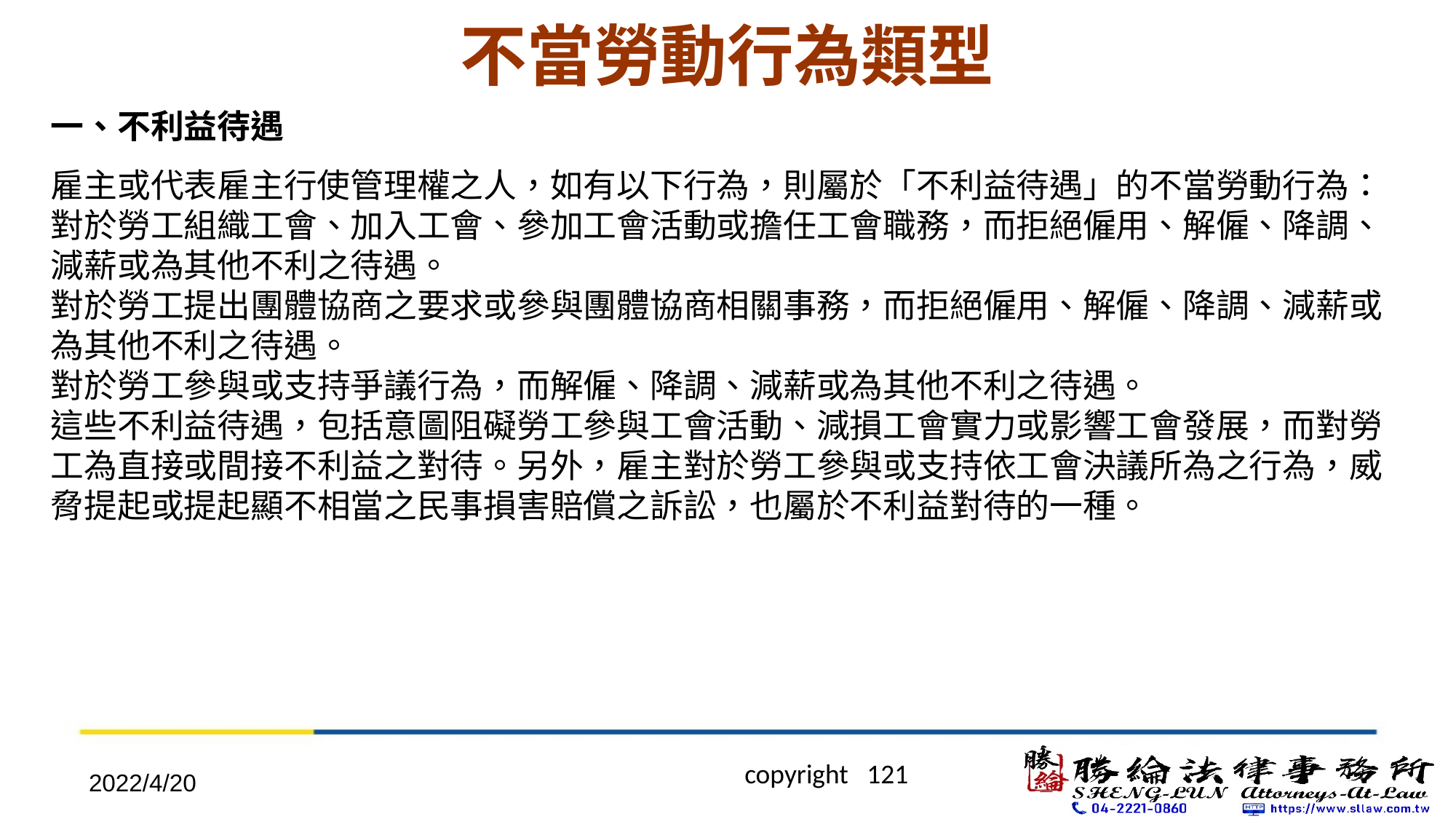

# 不當勞動行為類型
一、不利益待遇

雇主或代表雇主行使管理權之人，如有以下行為，則屬於「不利益待遇」的不當勞動行為：
對於勞工組織工會、加入工會、參加工會活動或擔任工會職務，而拒絕僱用、解僱、降調、減薪或為其他不利之待遇。
對於勞工提出團體協商之要求或參與團體協商相關事務，而拒絕僱用、解僱、降調、減薪或為其他不利之待遇。
對於勞工參與或支持爭議行為，而解僱、降調、減薪或為其他不利之待遇。
這些不利益待遇，包括意圖阻礙勞工參與工會活動、減損工會實力或影響工會發展，而對勞工為直接或間接不利益之對待。另外，雇主對於勞工參與或支持依工會決議所為之行為，威脅提起或提起顯不相當之民事損害賠償之訴訟，也屬於不利益對待的一種。

2022/4/20
 copyright   121